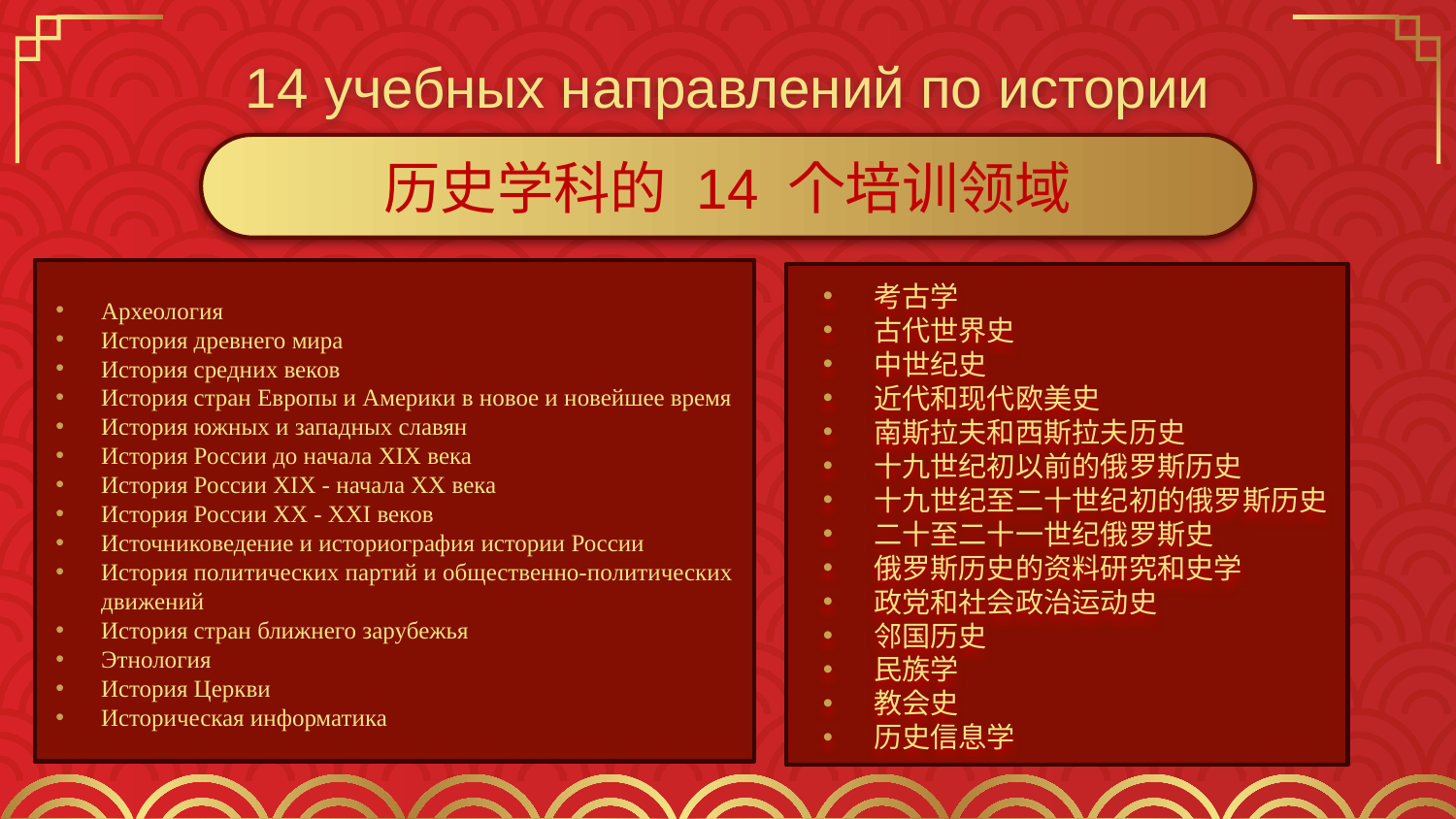

14 учебных направлений по истории
历史学科的 14 个培训领域

考古学
古代世界史
中世纪史
近代和现代欧美史
南斯拉夫和西斯拉夫历史
十九世纪初以前的俄罗斯历史
十九世纪至二十世纪初的俄罗斯历史
二十至二十一世纪俄罗斯史
俄罗斯历史的资料研究和史学
政党和社会政治运动史
邻国历史
民族学
教会史
历史信息学
Археология
История древнего мира
История средних веков
История стран Европы и Америки в новое и новейшее время
История южных и западных славян
История России до начала XIX века
История России XIX - начала XX века
История России XX - XXI веков
Источниковедение и историография истории России
История политических партий и общественно-политических движений
История стран ближнего зарубежья
Этнология
История Церкви
Историческая информатика